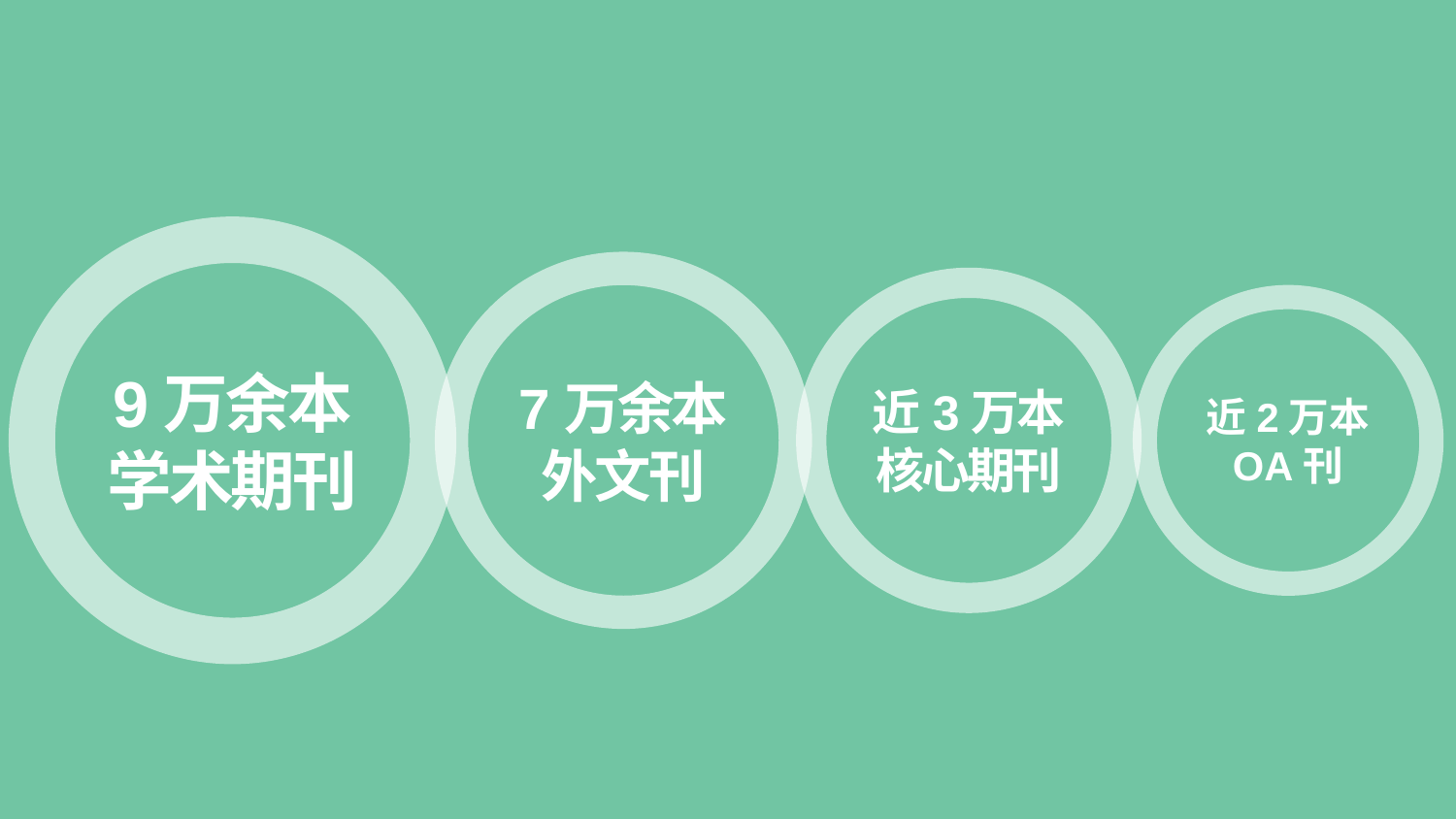

9万余本
学术期刊
7万余本
外文刊
近3万本
核心期刊
近2万本
OA刊